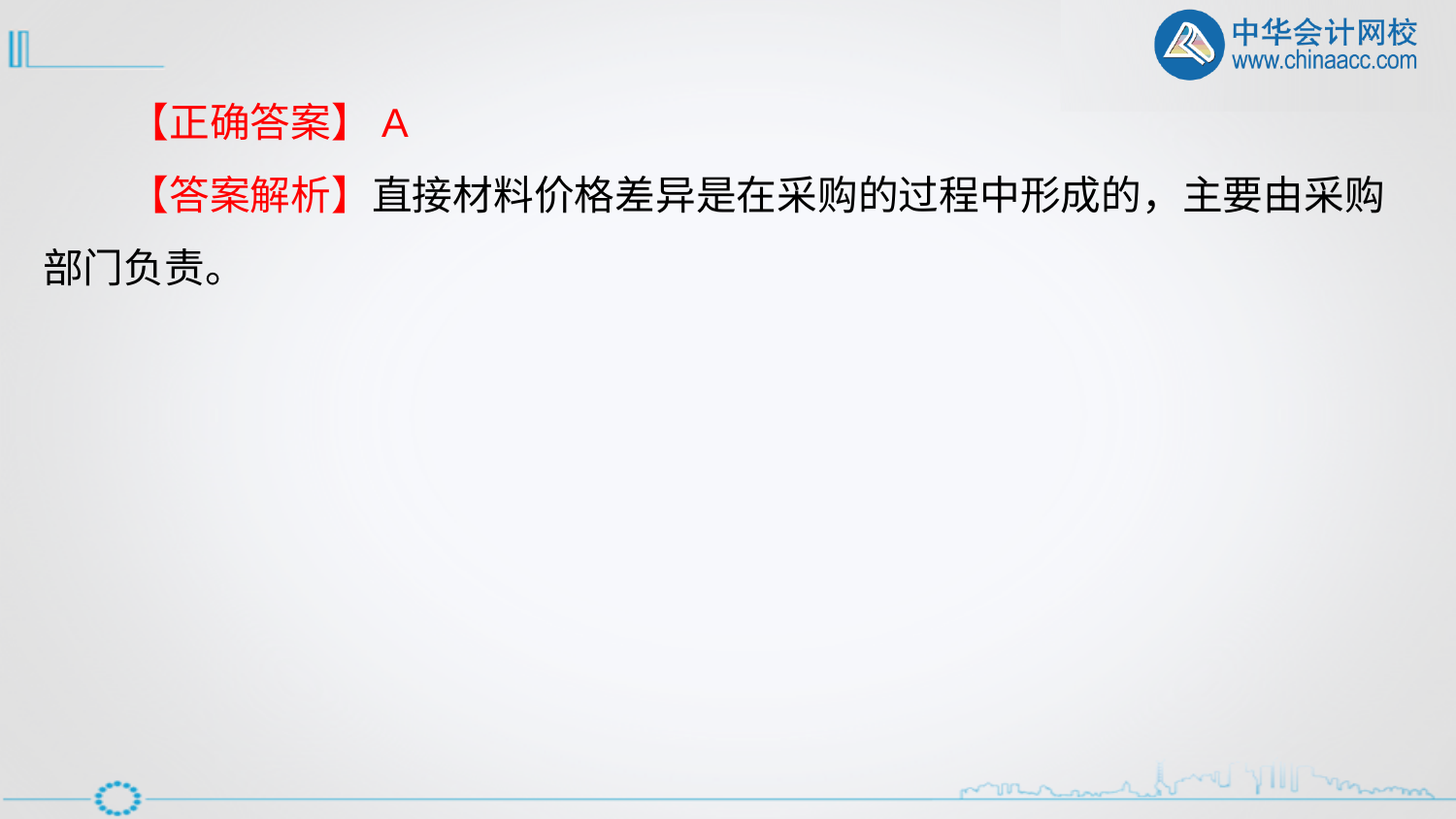

【正确答案】A
【答案解析】直接材料价格差异是在采购的过程中形成的，主要由采购部门负责。